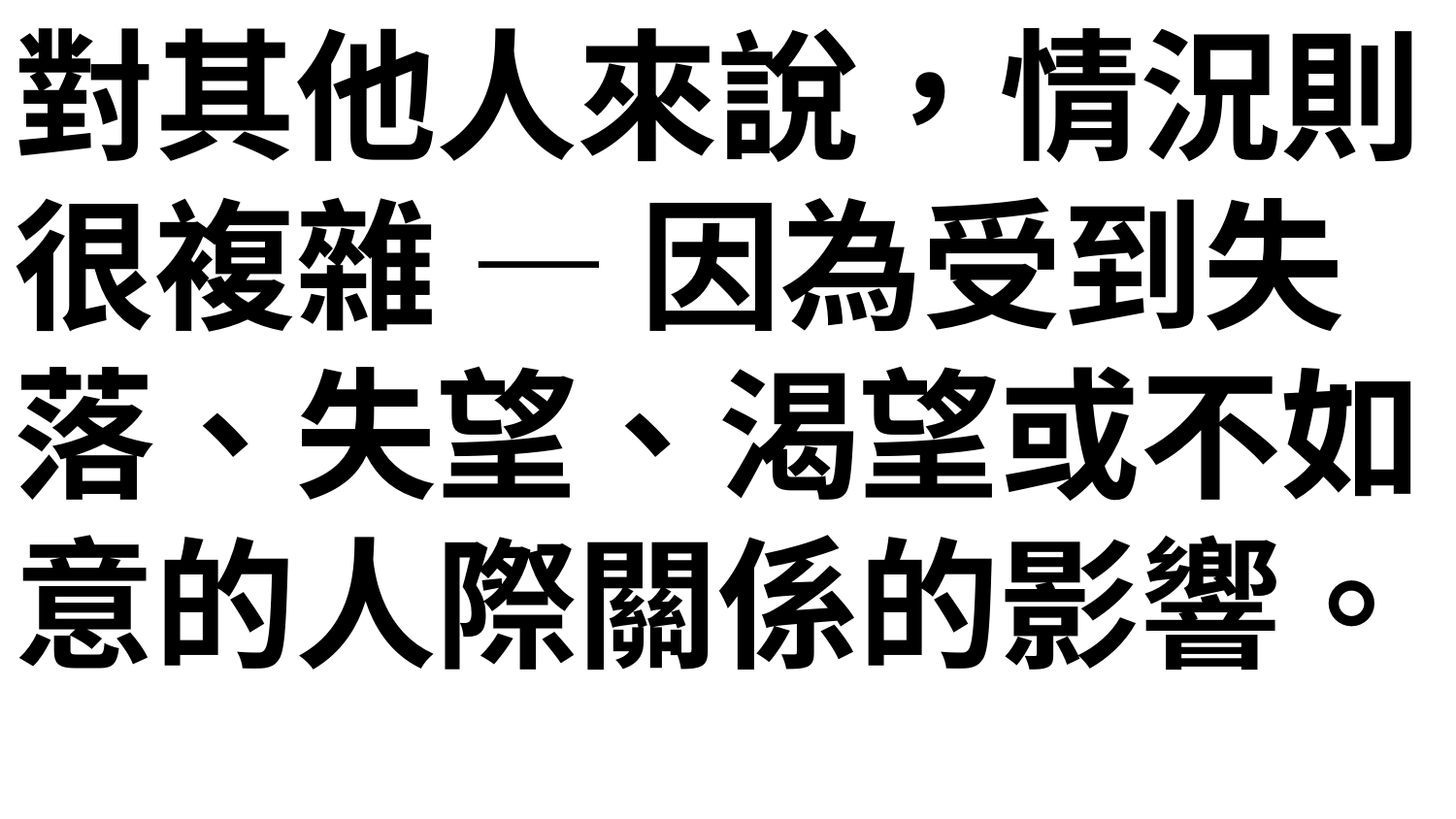

對其他人來說，情況則很複雜 — 因為受到失落、失望、渴望或不如意的人際關係的影響。